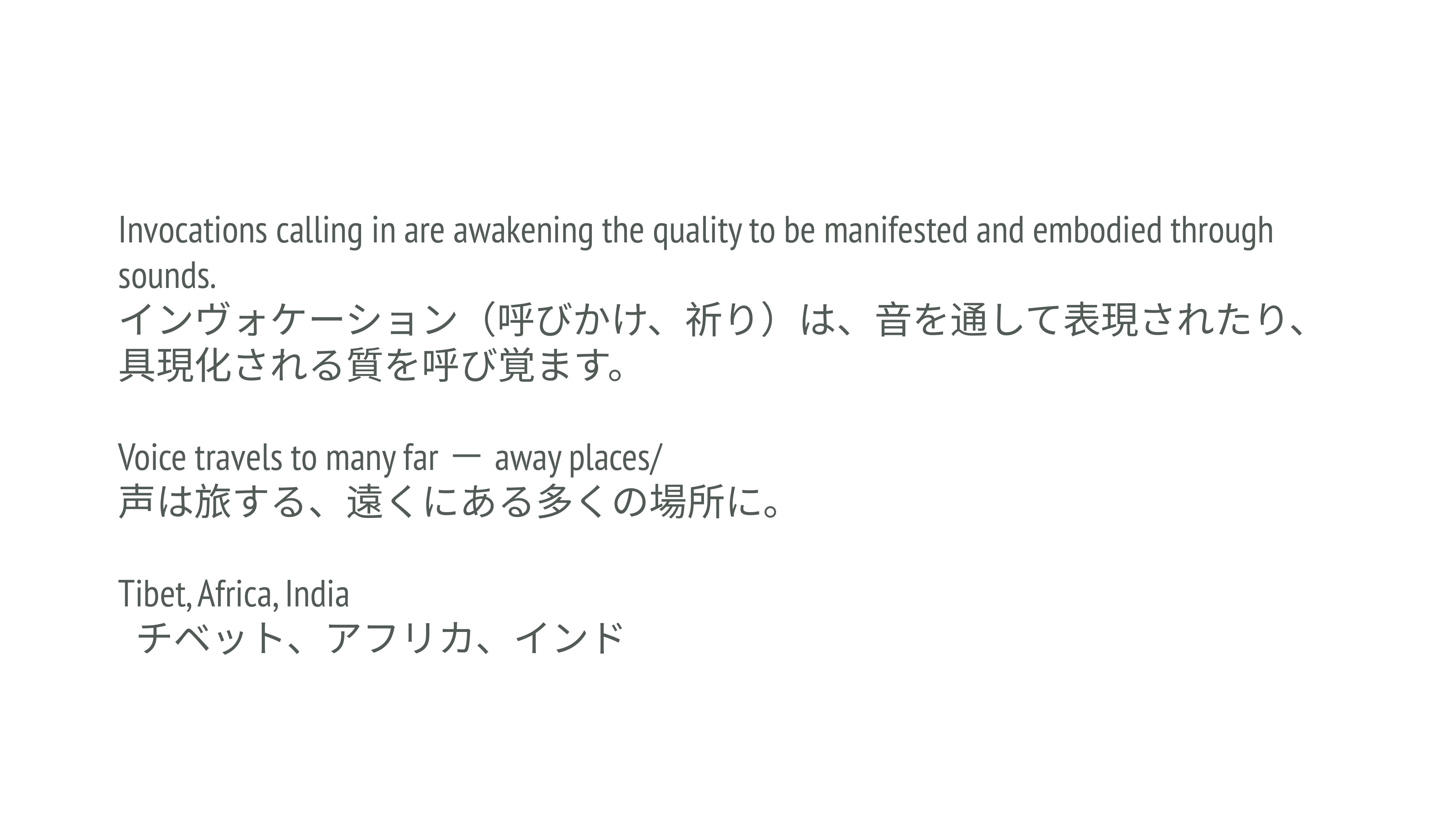

Invocations calling in are awakening the quality to be manifested and embodied through sounds.
インヴォケーション（呼びかけ、祈り）は、音を通して表現されたり、具現化される質を呼び覚ます。

Voice travels to many far－away places/
声は旅する、遠くにある多くの場所に。

Tibet, Africa, India
 チベット、アフリカ、インド